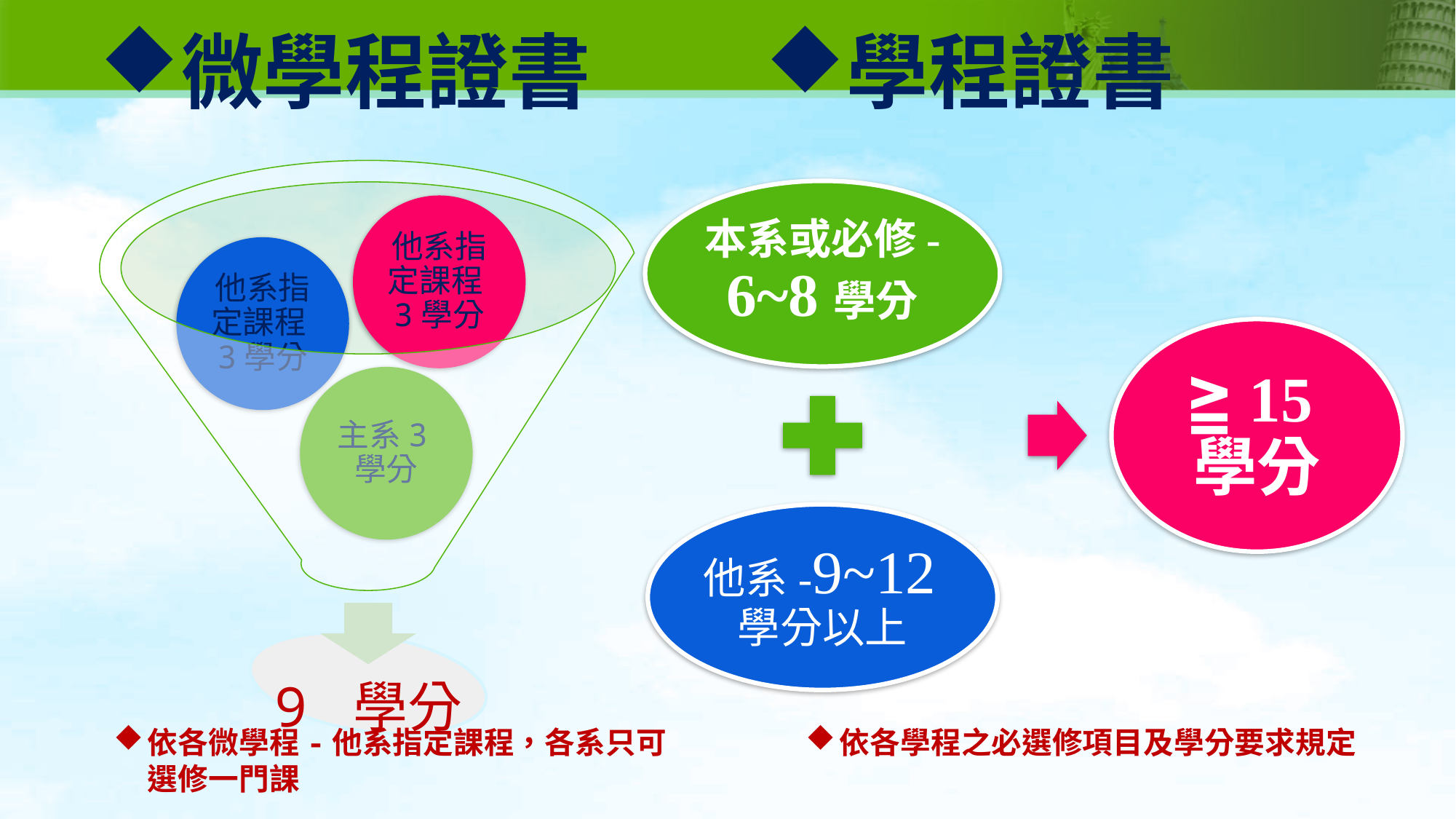

微學程證書
學程證書
9 學分
主系3學分
他系指定課程3學分
他系指定課程3學分
本系或必修-6~8學分

他系-9~12學分以上

≧ 15學分

依各微學程-他系指定課程，各系只可選修一門課
依各學程之必選修項目及學分要求規定